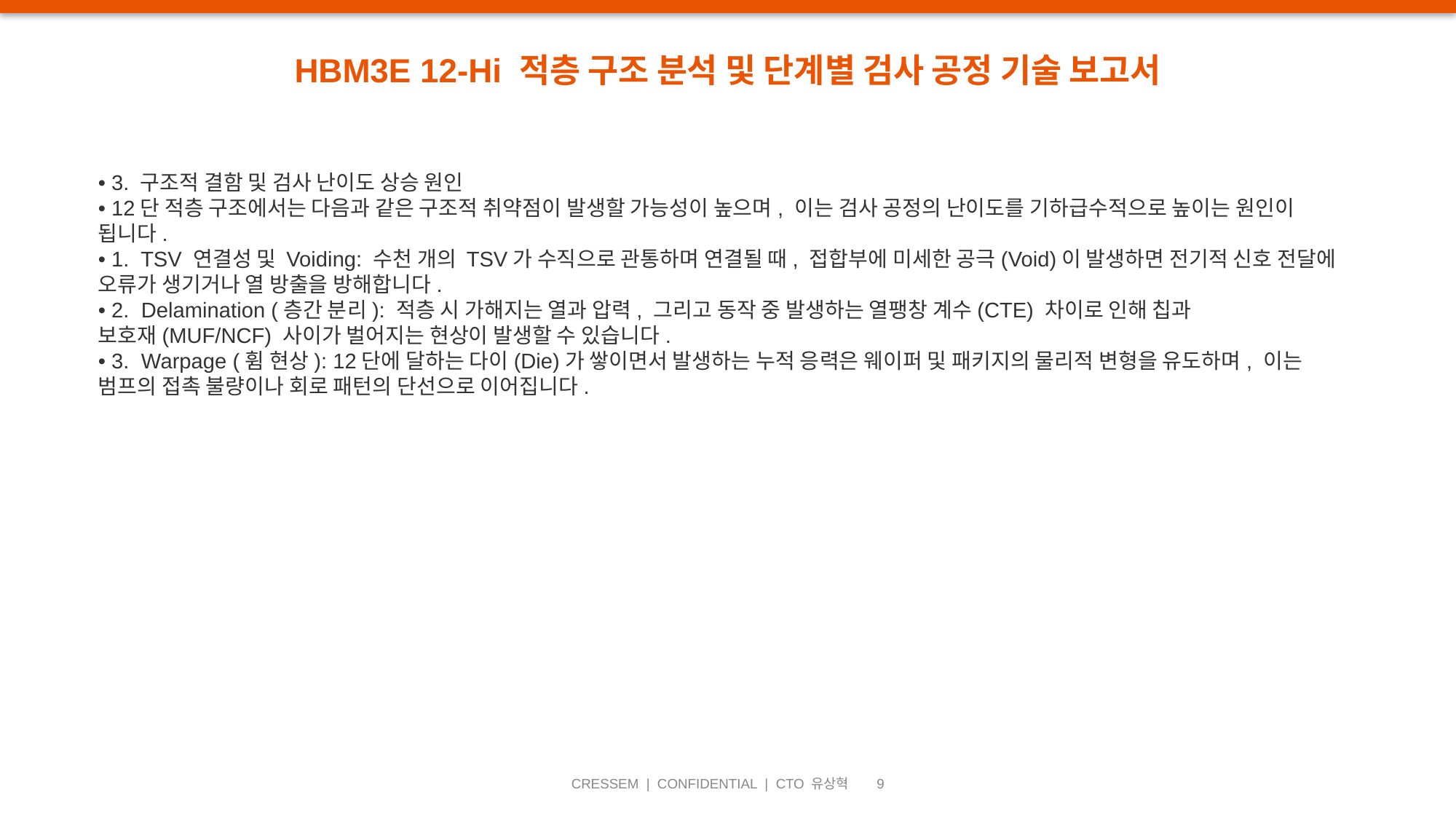

HBM3E 12-Hi 적층 구조 분석 및 단계별 검사 공정 기술 보고서
• 3. 구조적 결함 및 검사 난이도 상승 원인
• 12단 적층 구조에서는 다음과 같은 구조적 취약점이 발생할 가능성이 높으며, 이는 검사 공정의 난이도를 기하급수적으로 높이는 원인이 됩니다.
• 1.  TSV 연결성 및 Voiding: 수천 개의 TSV가 수직으로 관통하며 연결될 때, 접합부에 미세한 공극(Void)이 발생하면 전기적 신호 전달에 오류가 생기거나 열 방출을 방해합니다.
• 2.  Delamination (층간 분리): 적층 시 가해지는 열과 압력, 그리고 동작 중 발생하는 열팽창 계수(CTE) 차이로 인해 칩과 보호재(MUF/NCF) 사이가 벌어지는 현상이 발생할 수 있습니다.
• 3.  Warpage (휨 현상): 12단에 달하는 다이(Die)가 쌓이면서 발생하는 누적 응력은 웨이퍼 및 패키지의 물리적 변형을 유도하며, 이는 범프의 접촉 불량이나 회로 패턴의 단선으로 이어집니다.
CRESSEM  |  CONFIDENTIAL  |  CTO 유상혁        9